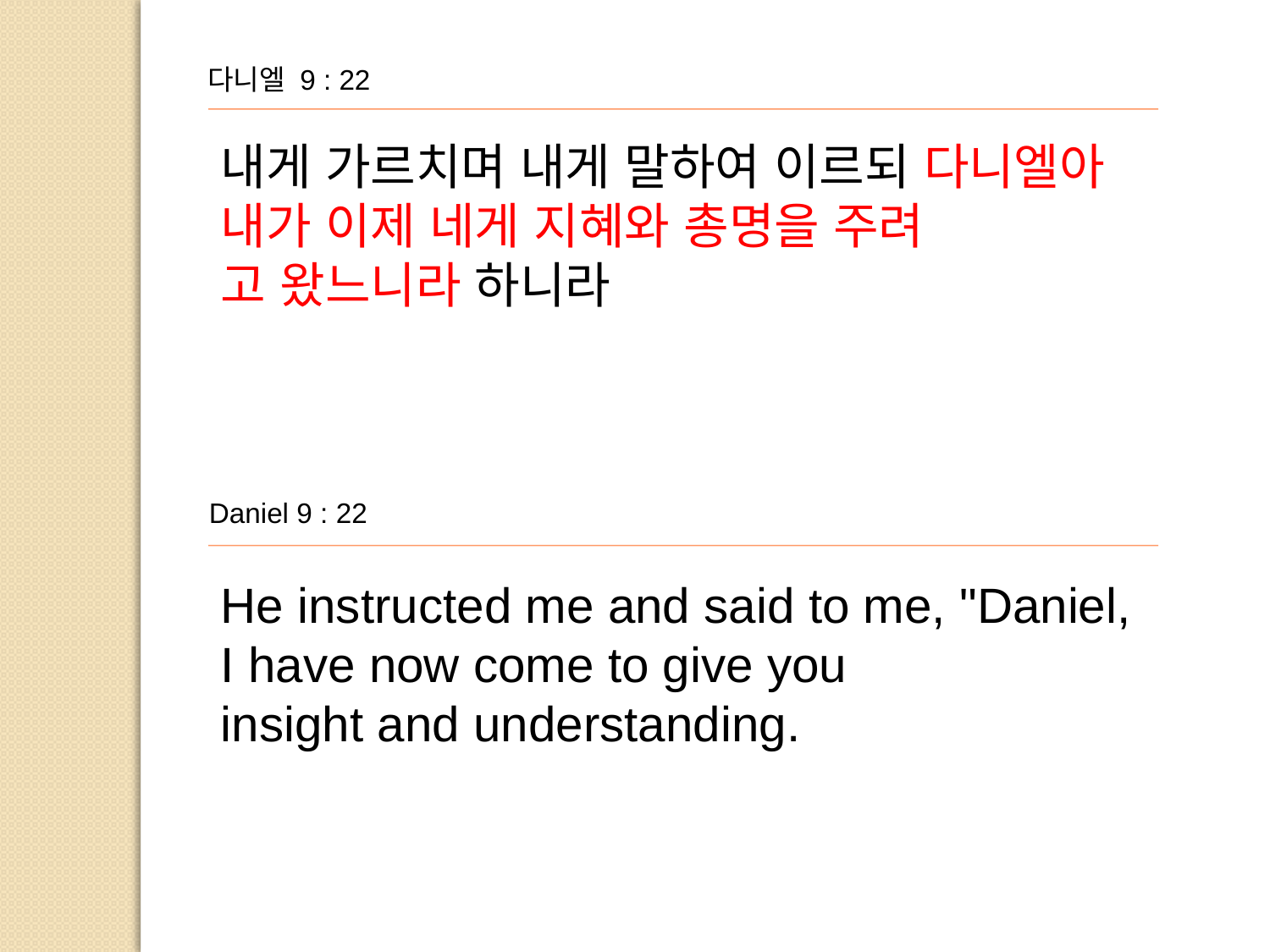

다니엘 9 : 22

내게 가르치며 내게 말하여 이르되 다니엘아 내가 이제 네게 지혜와 총명을 주려
고 왔느니라 하니라
Daniel 9 : 22

He instructed me and said to me, "Daniel, I have now come to give you
insight and understanding.